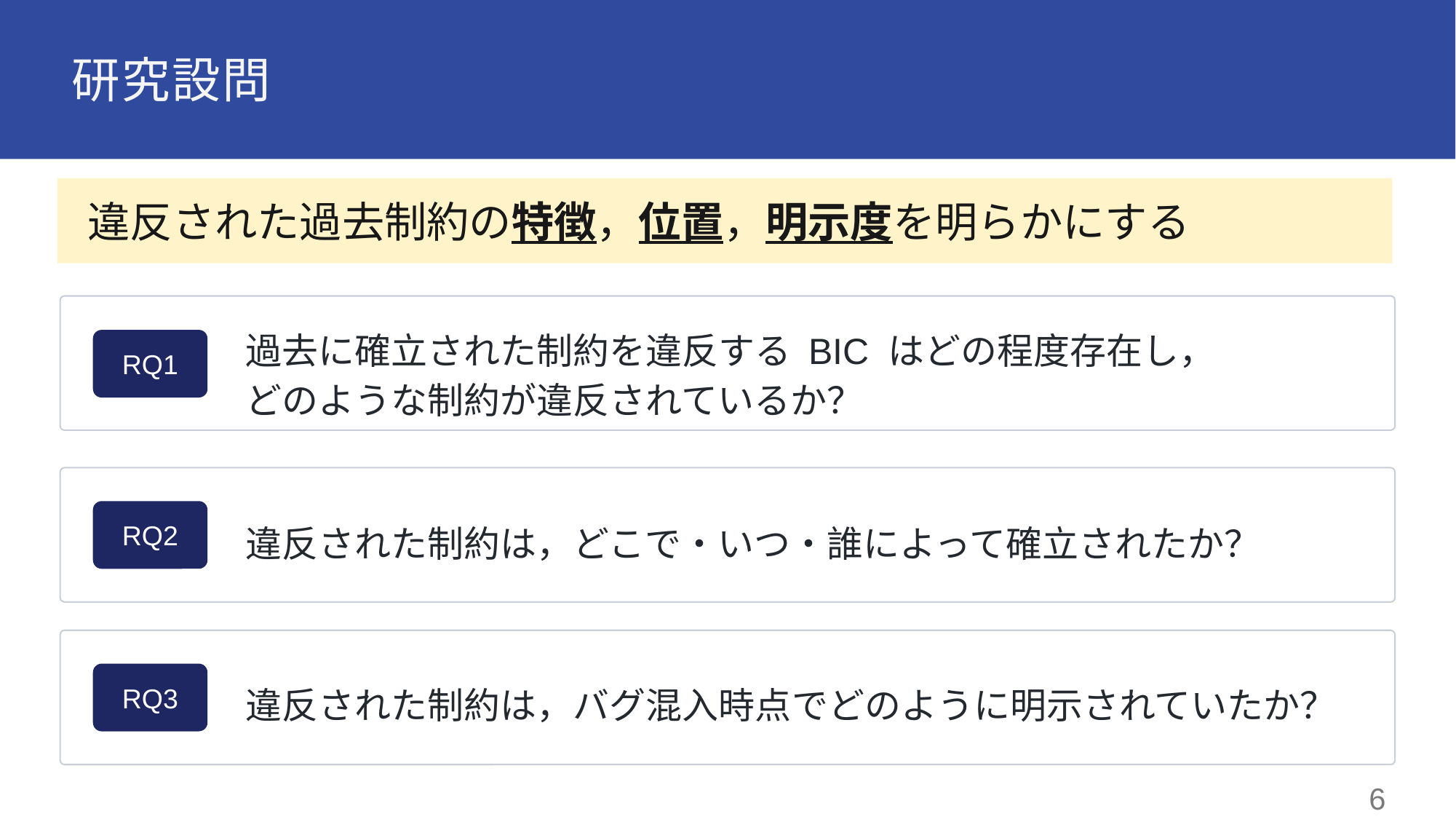

# 研究設問
 違反された過去制約の特徴，位置，明示度を明らかにする

過去に確立された制約を違反する BIC はどの程度存在し，
どのような制約が違反されているか？
RQ1

RQ2
違反された制約は，どこで・いつ・誰によって確立されたか？

RQ3
違反された制約は，バグ混入時点でどのように明示されていたか？
6